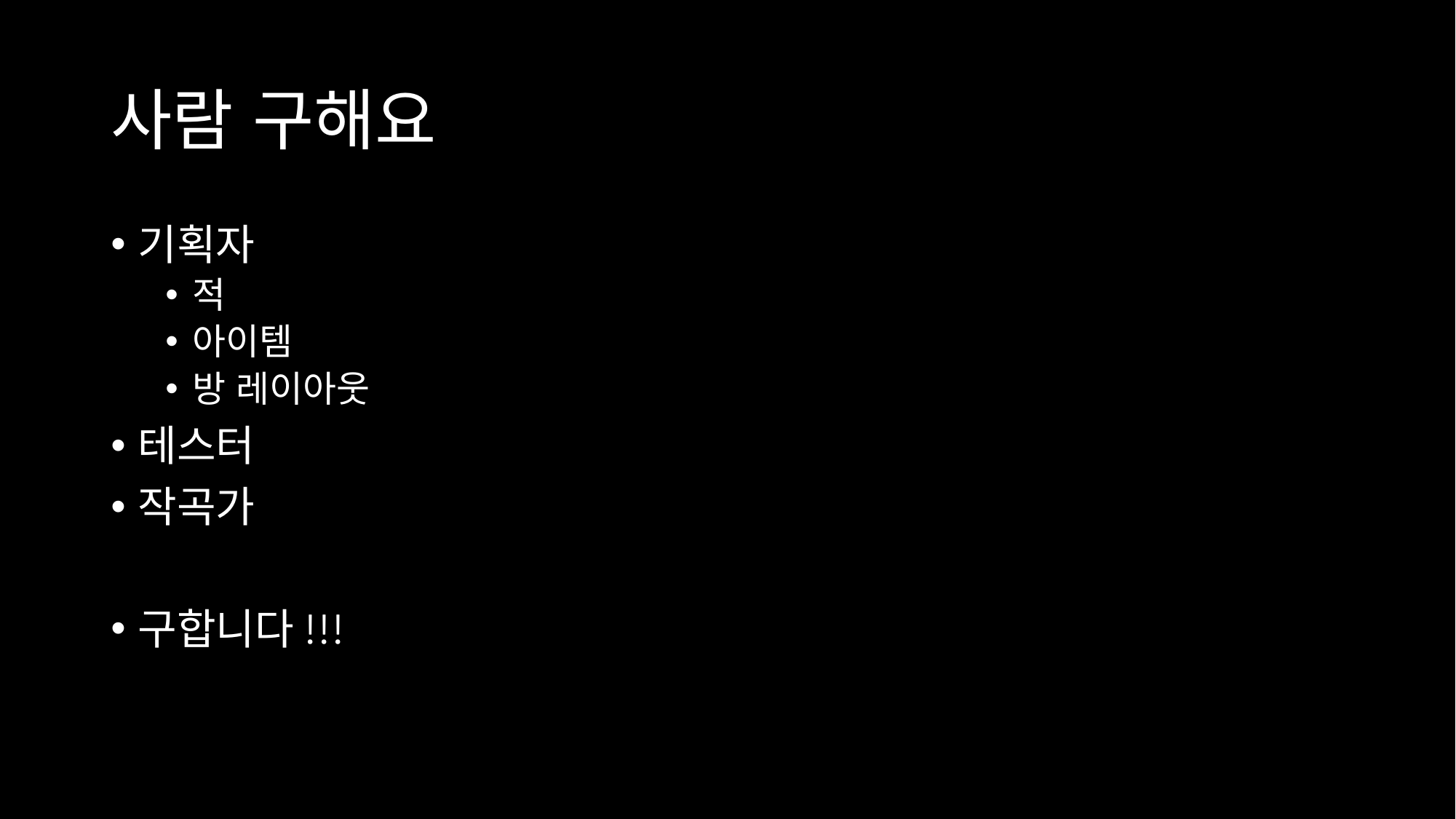

# 사람 구해요
기획자
적
아이템
방 레이아웃
테스터
작곡가

구합니다!!!